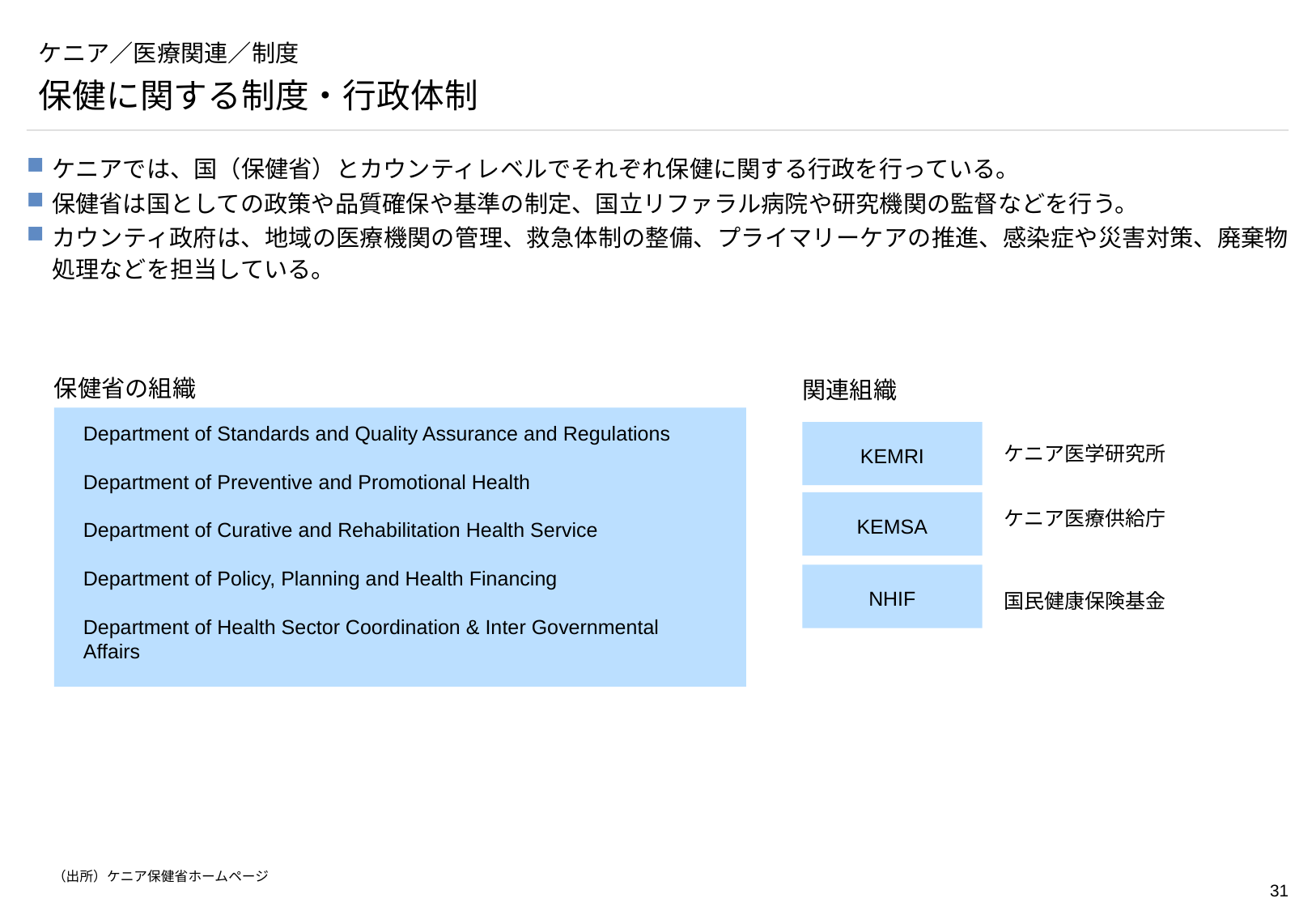

# ケニア／医療関連／制度
保健に関する制度・行政体制
ケニアでは、国（保健省）とカウンティレベルでそれぞれ保健に関する行政を行っている。
保健省は国としての政策や品質確保や基準の制定、国立リファラル病院や研究機関の監督などを行う。
カウンティ政府は、地域の医療機関の管理、救急体制の整備、プライマリーケアの推進、感染症や災害対策、廃棄物処理などを担当している。
保健省の組織
関連組織

Department of Standards and Quality Assurance and Regulations

Department of Preventive and Promotional Health

Department of Curative and Rehabilitation Health Service

Department of Policy, Planning and Health Financing

Department of Health Sector Coordination & Inter Governmental Affairs
KEMRI
ケニア医学研究所
KEMSA
ケニア医療供給庁
NHIF
国民健康保険基金
（出所）ケニア保健省ホームページ